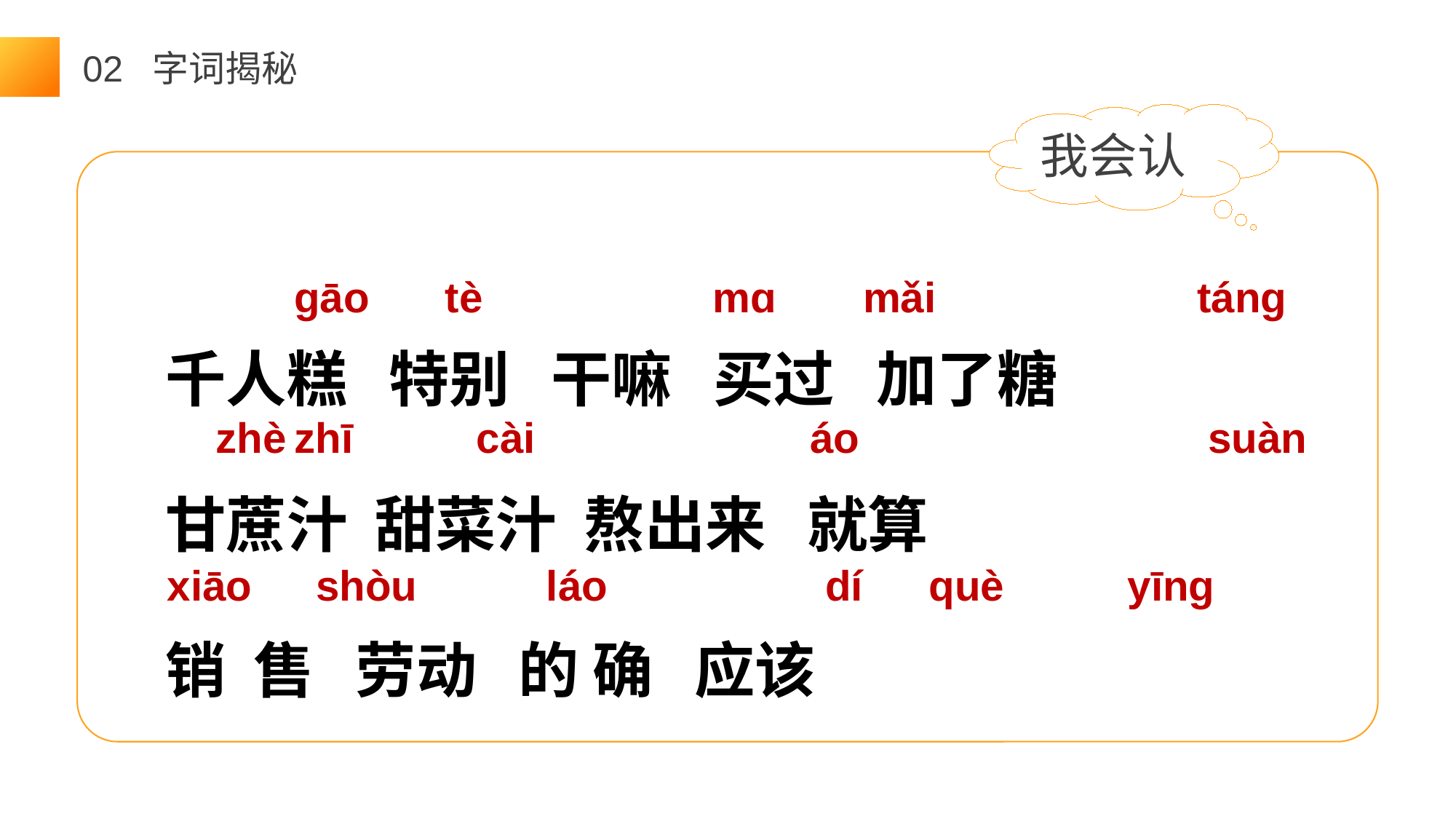

02  字词揭秘
我会认
千人糕   特别   干嘛   买过   加了糖
甘蔗汁  甜菜汁  熬出来   就算
销  售   劳动   的 确   应该
gāo
tè
mɑ
mǎi
táng
 zhè
cài
 áo
 suàn
zhī
xiāo
   shòu
láo
dí
què
 yīng